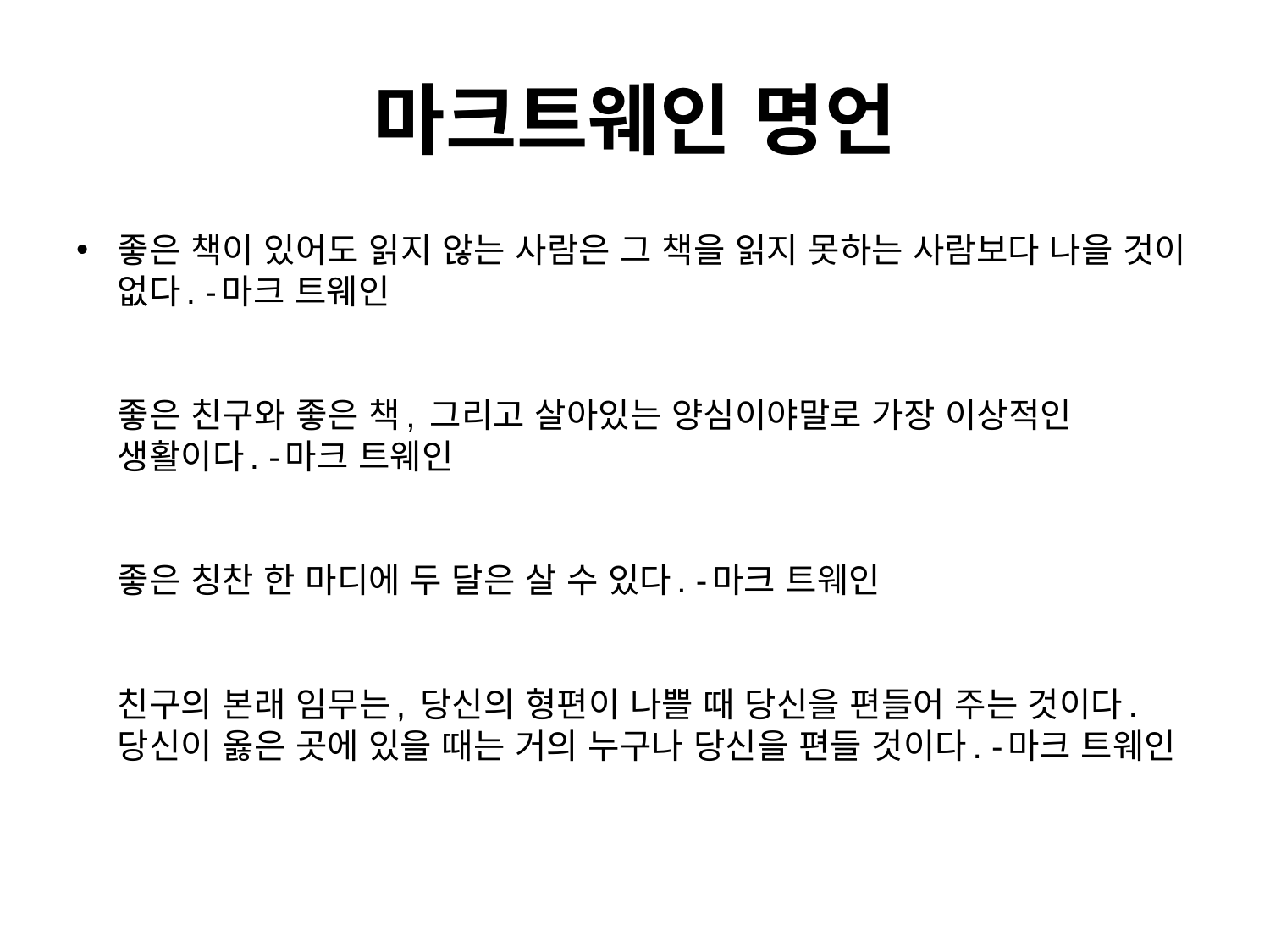

# 마크트웨인 명언
좋은 책이 있어도 읽지 않는 사람은 그 책을 읽지 못하는 사람보다 나을 것이 없다. -마크 트웨인
좋은 친구와 좋은 책, 그리고 살아있는 양심이야말로 가장 이상적인 생활이다. -마크 트웨인
좋은 칭찬 한 마디에 두 달은 살 수 있다. -마크 트웨인
친구의 본래 임무는, 당신의 형편이 나쁠 때 당신을 편들어 주는 것이다.
당신이 옳은 곳에 있을 때는 거의 누구나 당신을 편들 것이다. -마크 트웨인